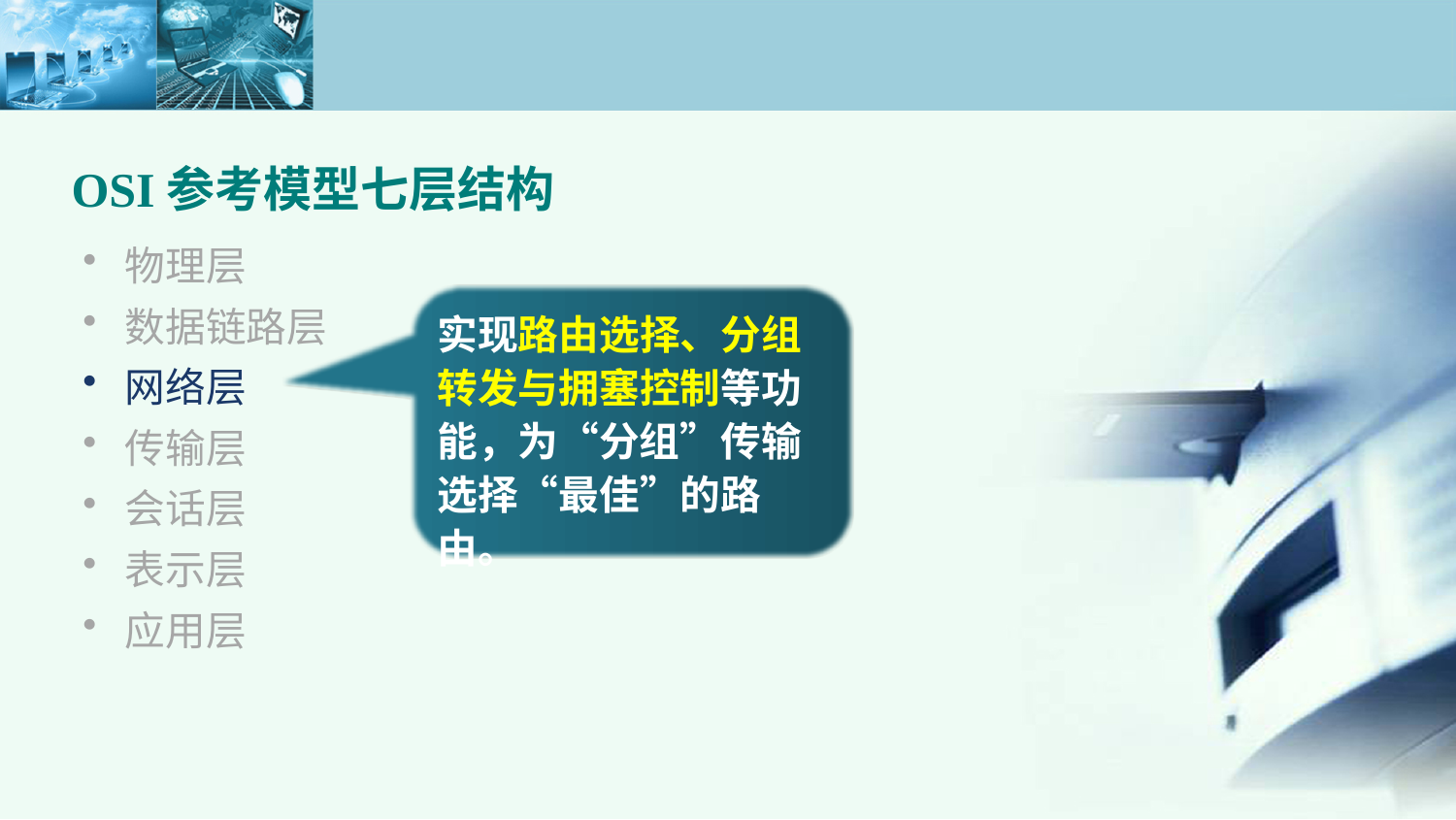

OSI参考模型七层结构
物理层
数据链路层
网络层
传输层
会话层
表示层
应用层
实现路由选择、分组转发与拥塞控制等功能，为“分组”传输选择“最佳”的路由。